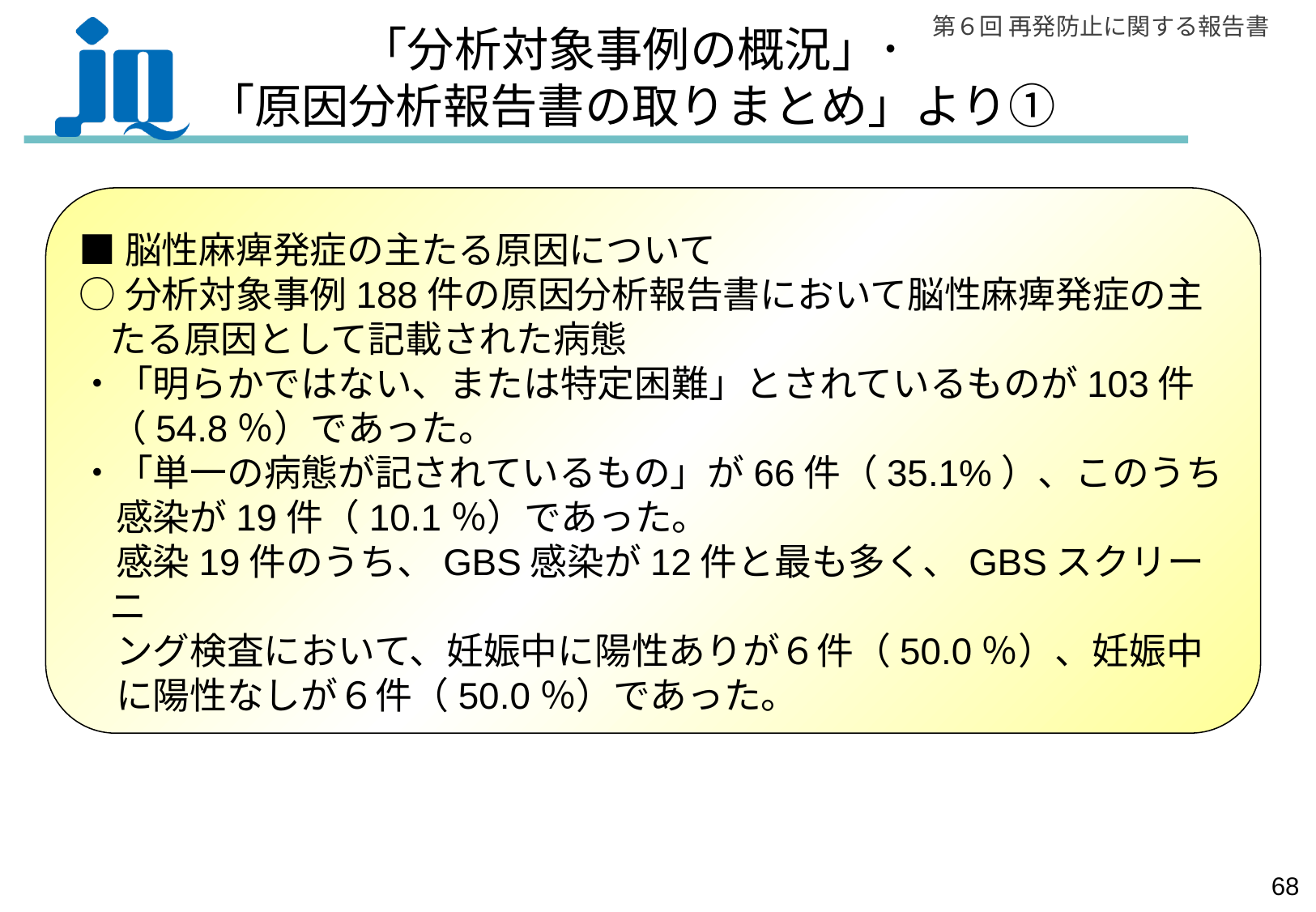

「分析対象事例の概況」･
「原因分析報告書の取りまとめ」より①
■脳性麻痺発症の主たる原因について
○分析対象事例188件の原因分析報告書において脳性麻痺発症の主たる原因として記載された病態
・「明らかではない、または特定困難」とされているものが103件（54.8％）であった。
・「単一の病態が記されているもの」が66件（35.1%）、このうち
　感染が19件（10.1％）であった。
　感染19件のうち、GBS感染が12件と最も多く、GBSスクリーニ
　ング検査において、妊娠中に陽性ありが６件（50.0％）、妊娠中
　に陽性なしが６件（50.0％）であった。
68